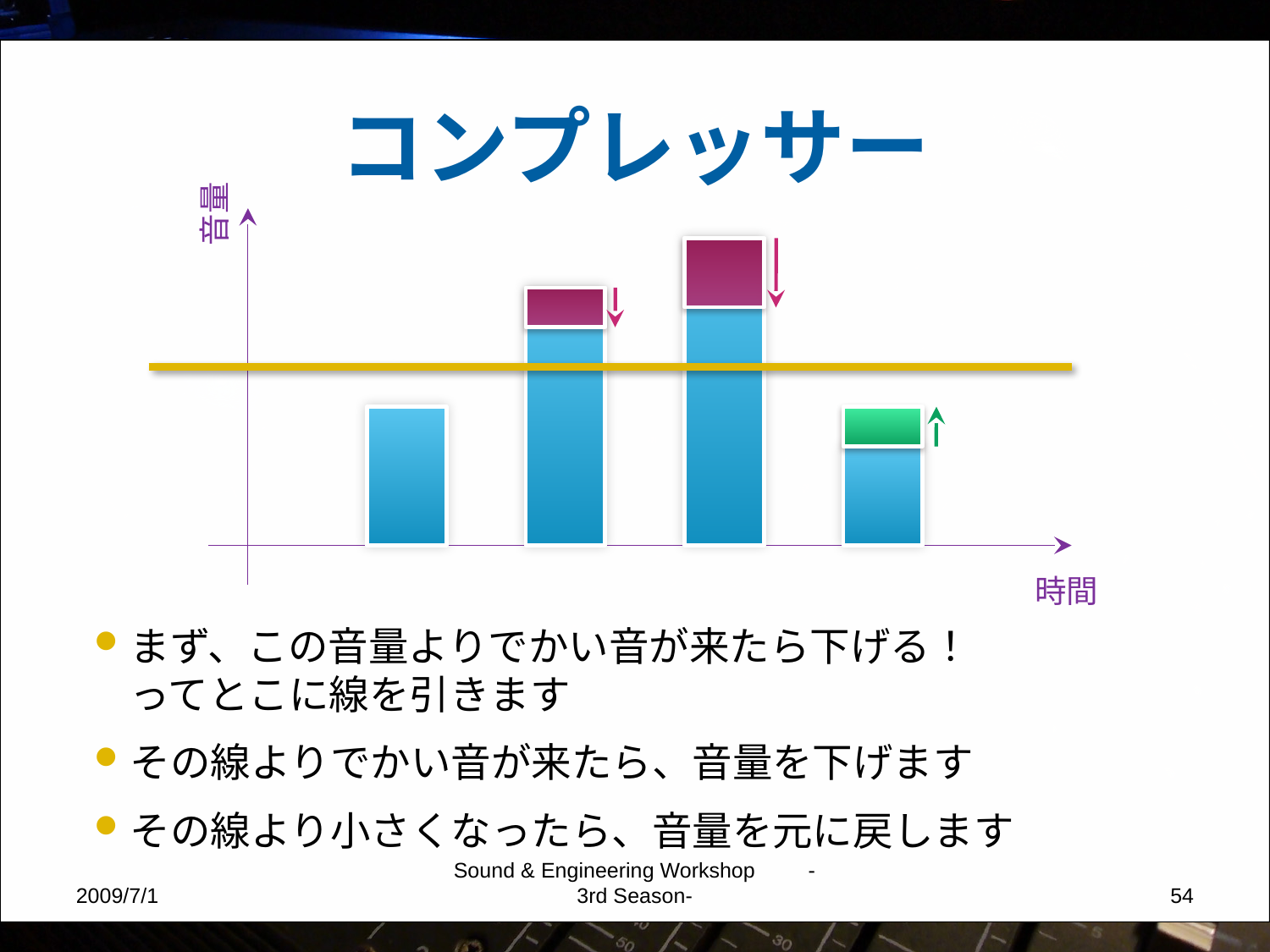

# コンプレッサー
音量

時間
まず、この音量よりでかい音が来たら下げる！
ってとこに線を引きます
その線よりでかい音が来たら、音量を下げます
その線より小さくなったら、音量を元に戻します
2009/7/1
Sound & Engineering Workshop         -3rd Season-
54